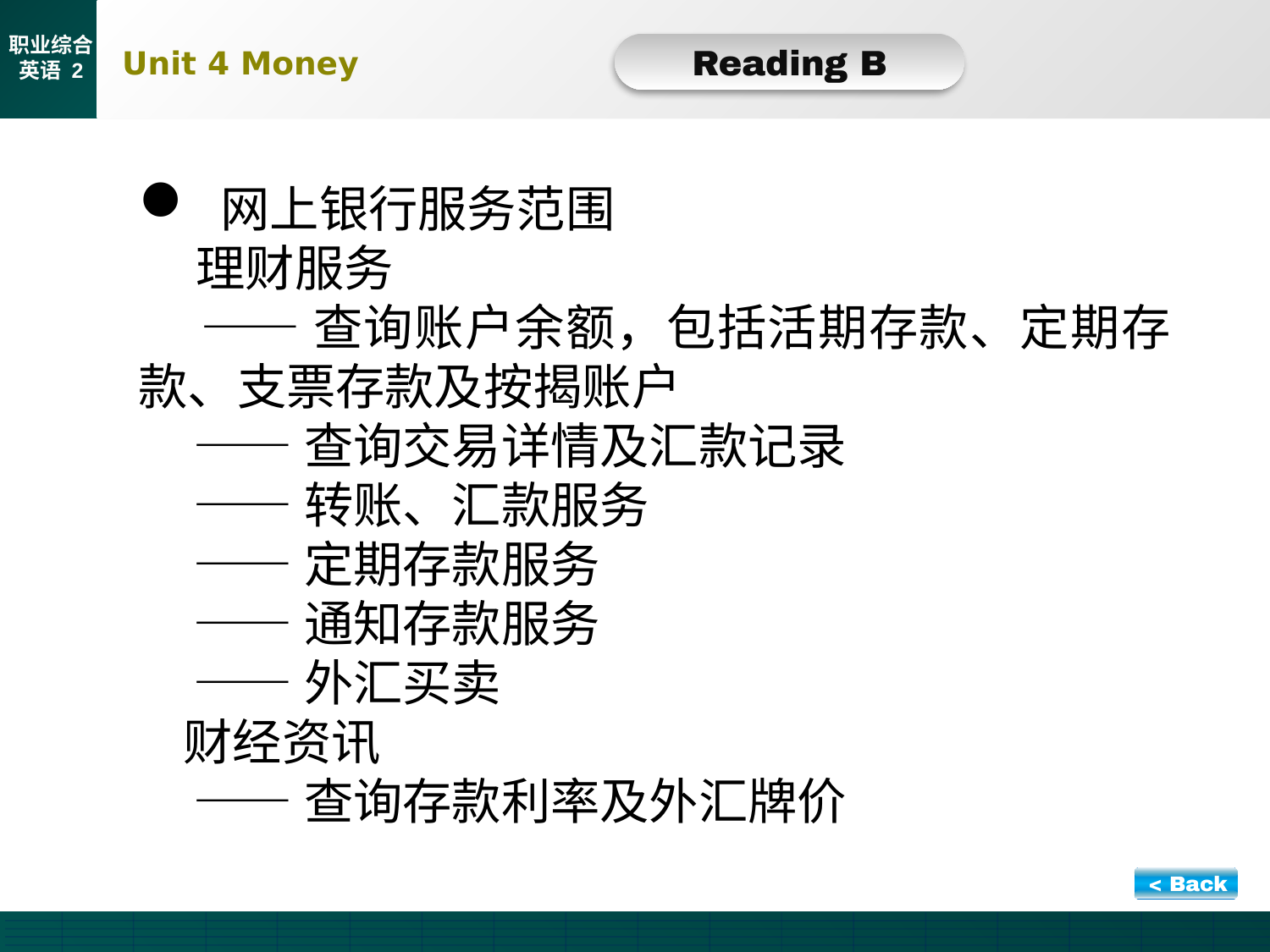

Reading B
B-Trans-4
 网上银行服务范围
     理财服务
     ——查询账户余额，包括活期存款、定期存款、支票存款及按揭账户
     ——查询交易详情及汇款记录
     ——转账、汇款服务
     ——定期存款服务
     ——通知存款服务
     ——外汇买卖
   财经资讯
     ——查询存款利率及外汇牌价
< Back